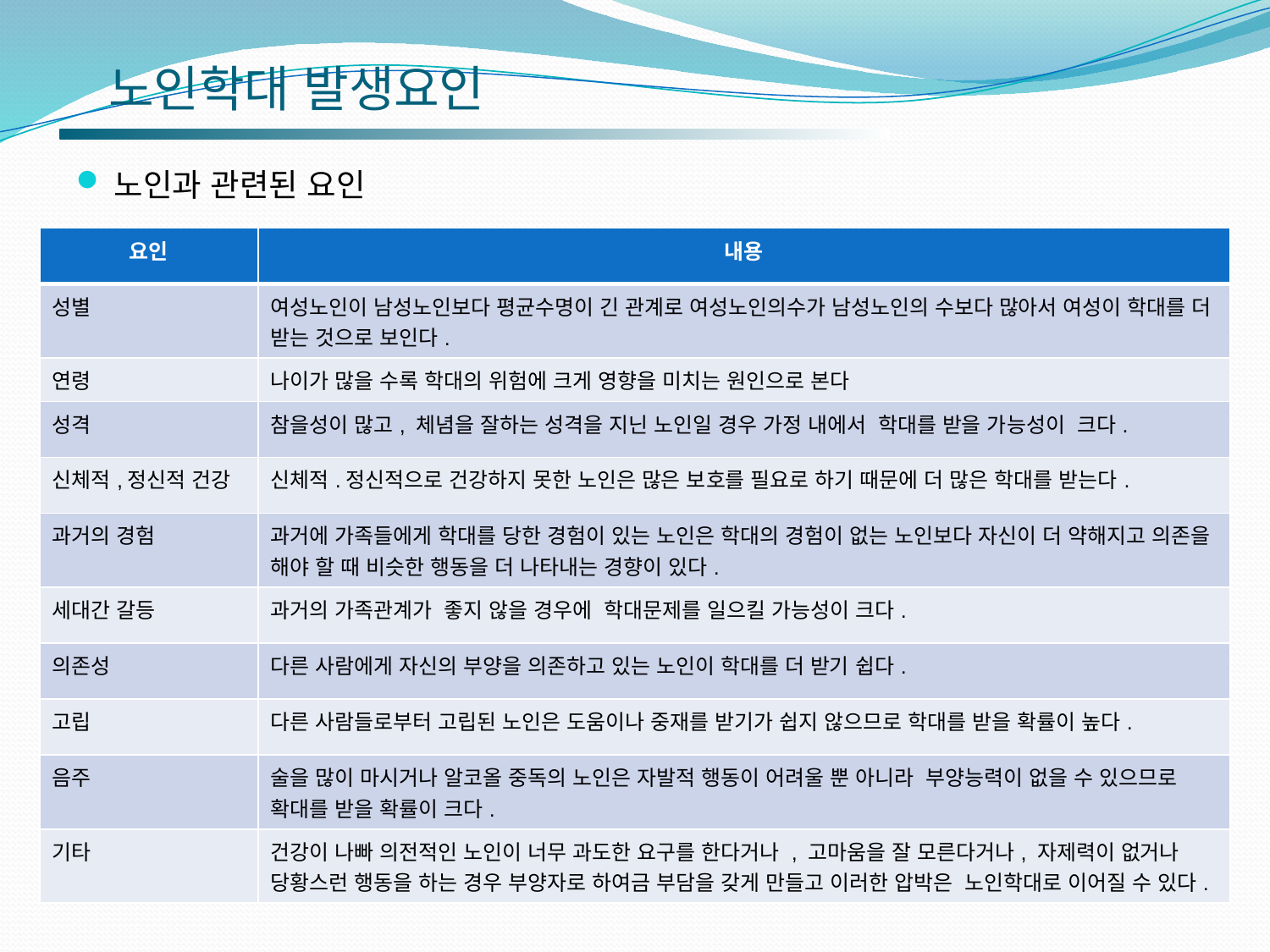

# 노인학대 발생요인
노인과 관련된 요인
| 요인 | 내용 |
| --- | --- |
| 성별 | 여성노인이 남성노인보다 평균수명이 긴 관계로 여성노인의수가 남성노인의 수보다 많아서 여성이 학대를 더 받는 것으로 보인다. |
| 연령 | 나이가 많을 수록 학대의 위험에 크게 영향을 미치는 원인으로 본다 |
| 성격 | 참을성이 많고, 체념을 잘하는 성격을 지닌 노인일 경우 가정 내에서 학대를 받을 가능성이 크다. |
| 신체적,정신적 건강 | 신체적.정신적으로 건강하지 못한 노인은 많은 보호를 필요로 하기 때문에 더 많은 학대를 받는다. |
| 과거의 경험 | 과거에 가족들에게 학대를 당한 경험이 있는 노인은 학대의 경험이 없는 노인보다 자신이 더 약해지고 의존을 해야 할 때 비슷한 행동을 더 나타내는 경향이 있다. |
| 세대간 갈등 | 과거의 가족관계가 좋지 않을 경우에 학대문제를 일으킬 가능성이 크다. |
| 의존성 | 다른 사람에게 자신의 부양을 의존하고 있는 노인이 학대를 더 받기 쉽다. |
| 고립 | 다른 사람들로부터 고립된 노인은 도움이나 중재를 받기가 쉽지 않으므로 학대를 받을 확률이 높다. |
| 음주 | 술을 많이 마시거나 알코올 중독의 노인은 자발적 행동이 어려울 뿐 아니라 부양능력이 없을 수 있으므로 확대를 받을 확률이 크다. |
| 기타 | 건강이 나빠 의전적인 노인이 너무 과도한 요구를 한다거나 , 고마움을 잘 모른다거나, 자제력이 없거나 당황스런 행동을 하는 경우 부양자로 하여금 부담을 갖게 만들고 이러한 압박은 노인학대로 이어질 수 있다. |